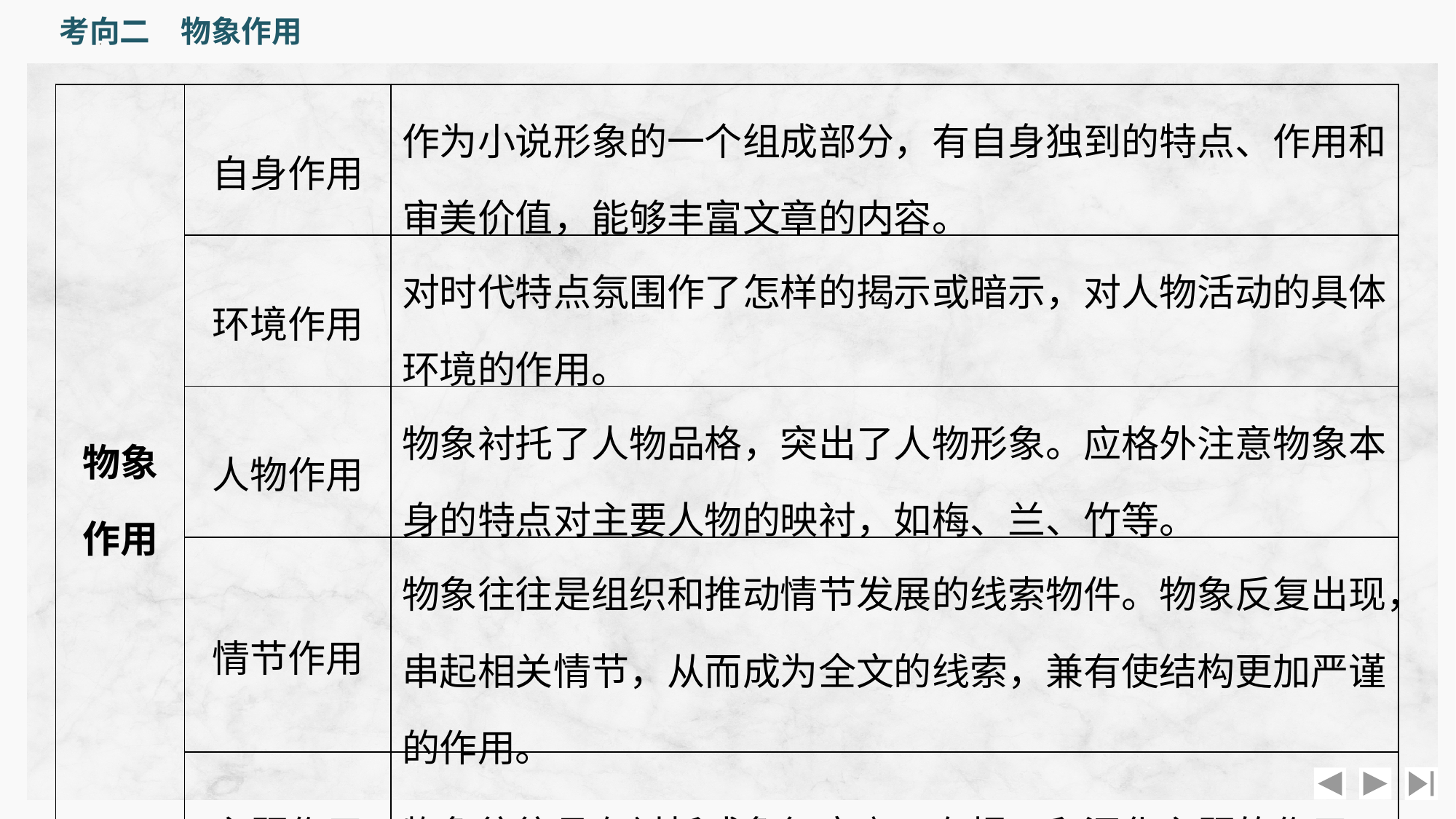

| 物象作用 | 自身作用 | 作为小说形象的一个组成部分，有自身独到的特点、作用和审美价值，能够丰富文章的内容。 |
| --- | --- | --- |
|  | 环境作用 | 对时代特点氛围作了怎样的揭示或暗示，对人物活动的具体环境的作用。 |
|  | 人物作用 | 物象衬托了人物品格，突出了人物形象。应格外注意物象本身的特点对主要人物的映衬，如梅、兰、竹等。 |
|  | 情节作用 | 物象往往是组织和推动情节发展的线索物件。物象反复出现，串起相关情节，从而成为全文的线索，兼有使结构更加严谨的作用。 |
|  | 主题作用 | 物象往往具有衬托或象征意义，有揭示和深化主题的作用。 |